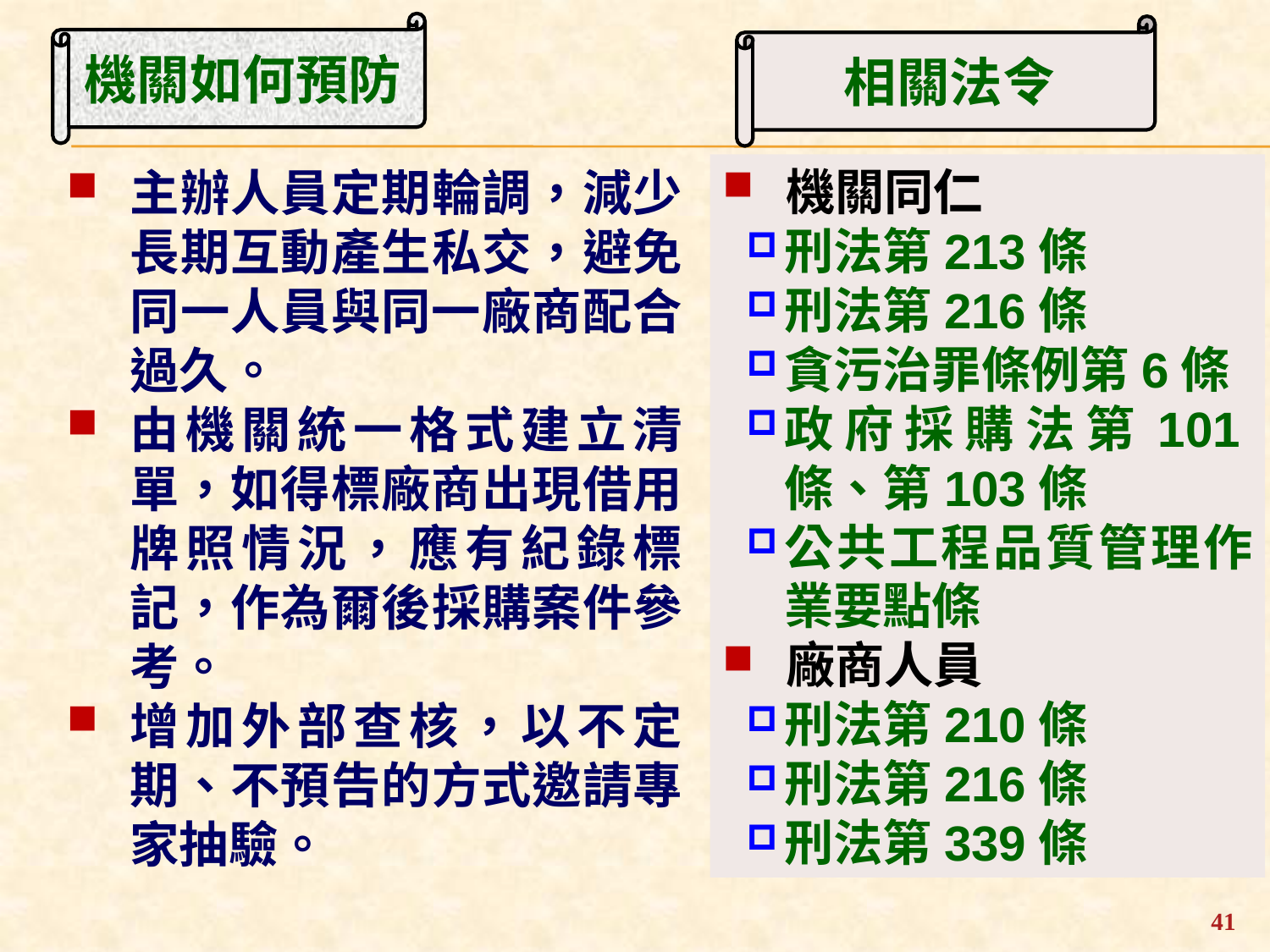

機關如何預防
相關法令
機關同仁
刑法第213條
刑法第216條
貪污治罪條例第6條
政府採購法第101條、第103條
公共工程品質管理作業要點條
廠商人員
刑法第210條
刑法第216條
刑法第339條
主辦人員定期輪調，減少長期互動產生私交，避免同一人員與同一廠商配合過久。
由機關統一格式建立清單，如得標廠商出現借用牌照情況，應有紀錄標記，作為爾後採購案件參考。
增加外部查核，以不定期、不預告的方式邀請專家抽驗。
41